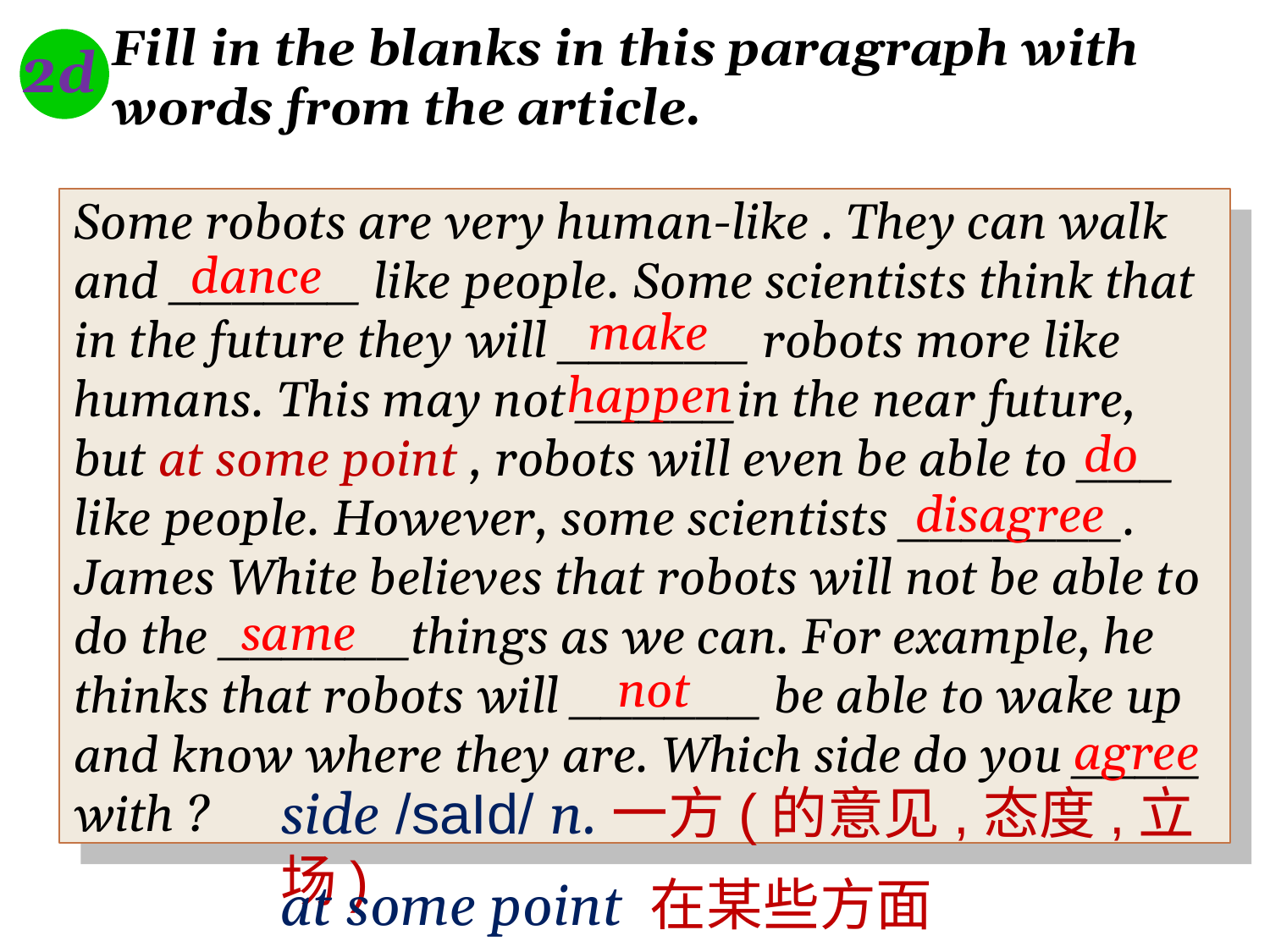

Fill in the blanks in this paragraph with words from the article.

2d
 Some robots are very human-like . They can walk
 and ______ like people. Some scientists think that
 in the future they will ______ robots more like
 humans. This may not _____in the near future,
 but at some point , robots will even be able to ___
 like people. However, some scientists _______.
 James White believes that robots will not be able to
 do the ______things as we can. For example, he
 thinks that robots will ______ be able to wake up
 and know where they are. Which side do you ____
 with ?

dance
make
happen
do
disagree
same
not
agree
side /saId/ n.一方(的意见,态度,立场)
at some point 在某些方面